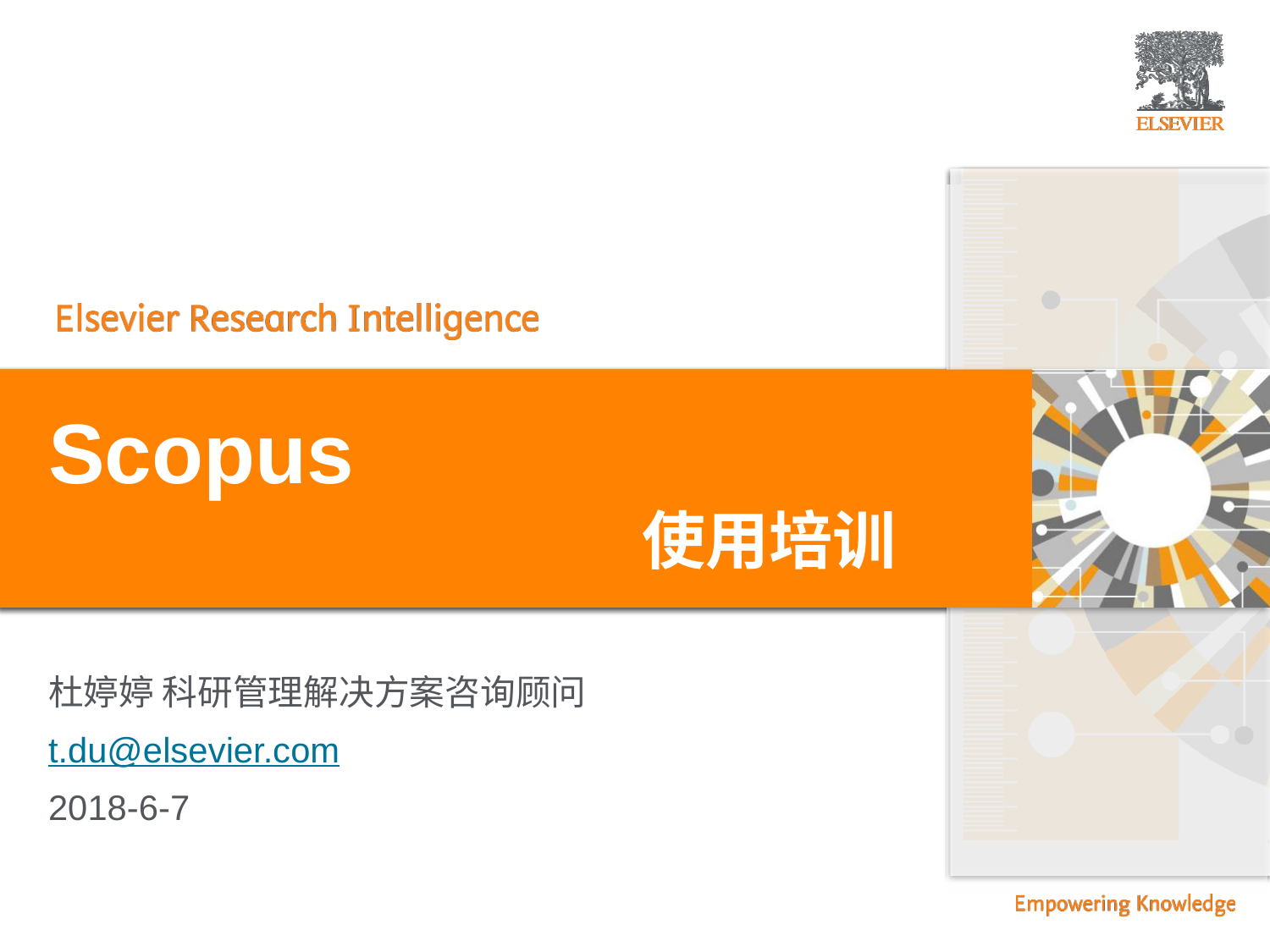

# Scopus 使用培训
杜婷婷 科研管理解决方案咨询顾问
t.du@elsevier.com
2018-6-7